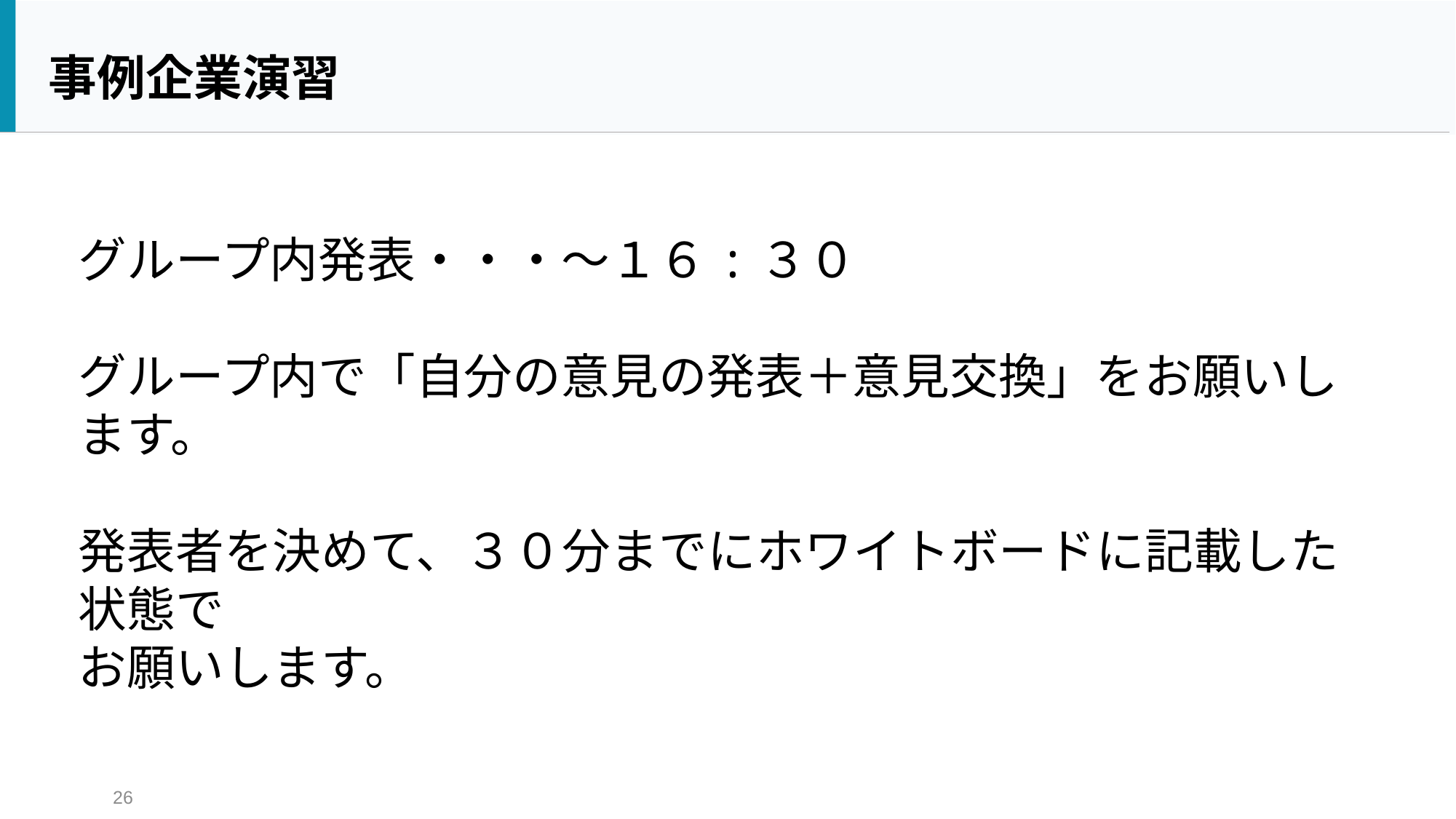

事例企業演習
グループ内発表・・・～１６:３０

グループ内で「自分の意見の発表＋意見交換」をお願いします。

発表者を決めて、３０分までにホワイトボードに記載した状態で
お願いします。
26